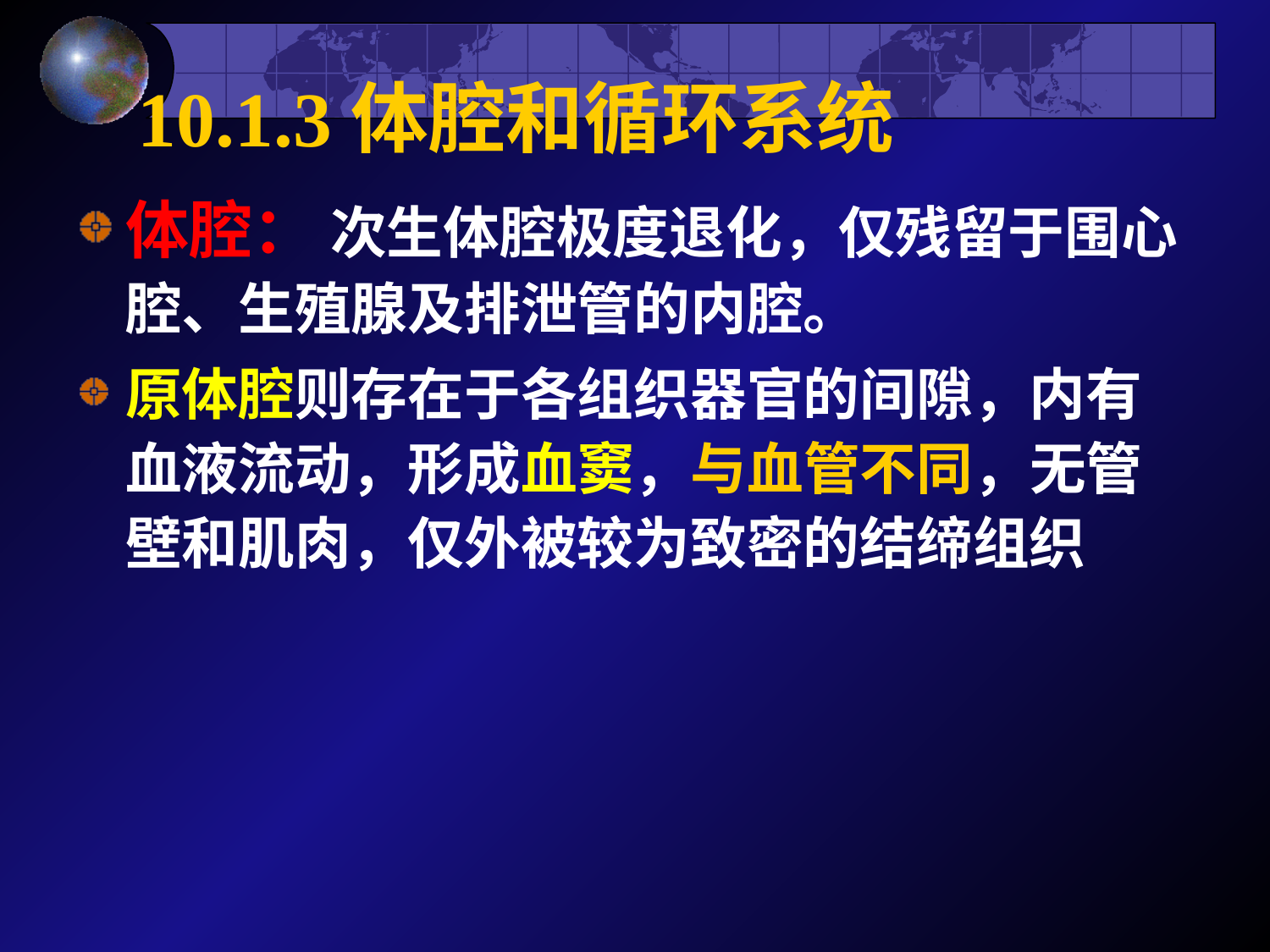

# 10.1.3体腔和循环系统
体腔： 次生体腔极度退化，仅残留于围心腔、生殖腺及排泄管的内腔。
原体腔则存在于各组织器官的间隙，内有血液流动，形成血窦，与血管不同，无管壁和肌肉，仅外被较为致密的结缔组织